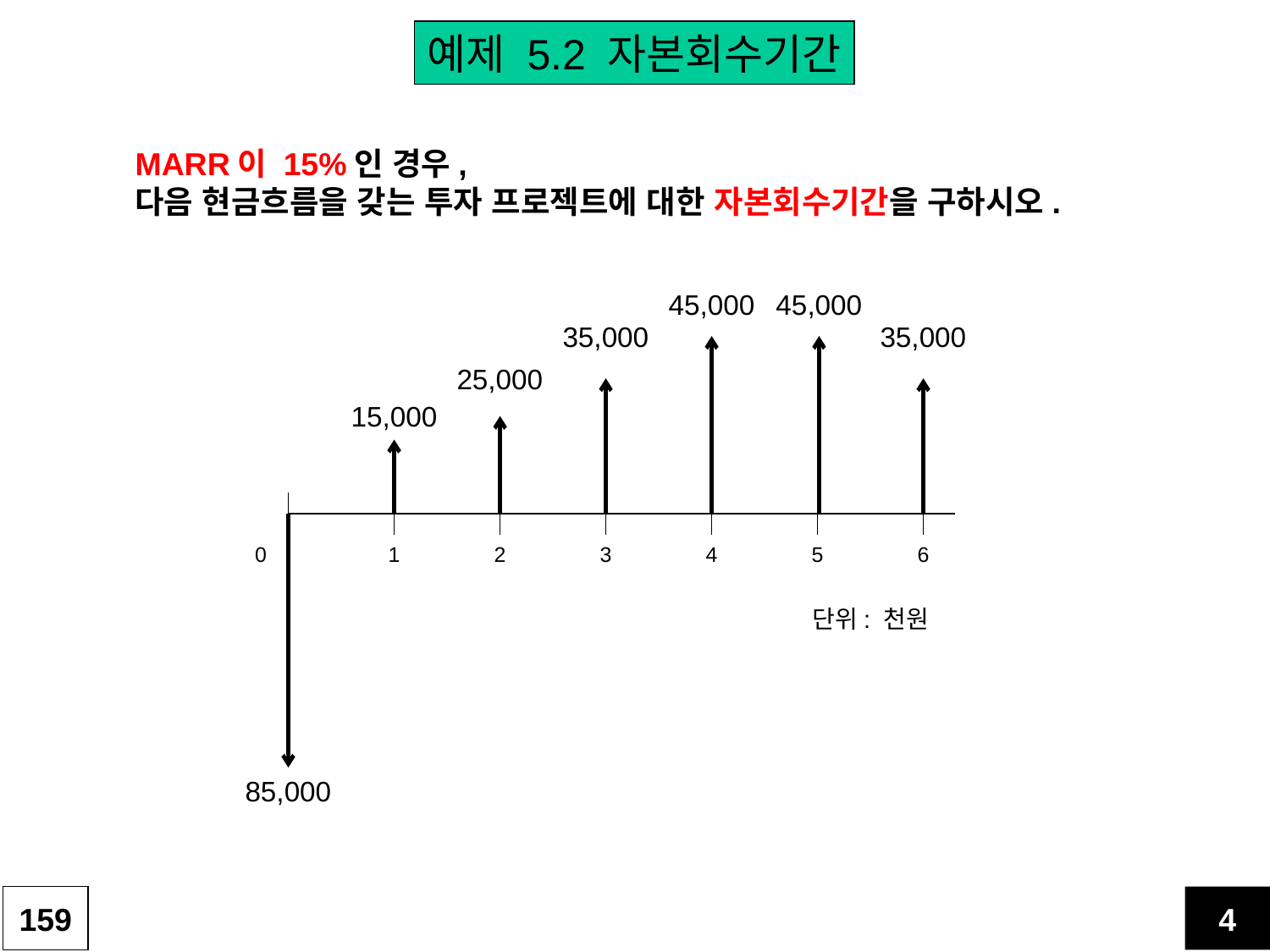

예제 5.2 자본회수기간
MARR이 15%인 경우,
다음 현금흐름을 갖는 투자 프로젝트에 대한 자본회수기간을 구하시오.
45,000
45,000
35,000
35,000
25,000
15,000
0
1
2
3
4
5
6
단위: 천원
85,000
159
4